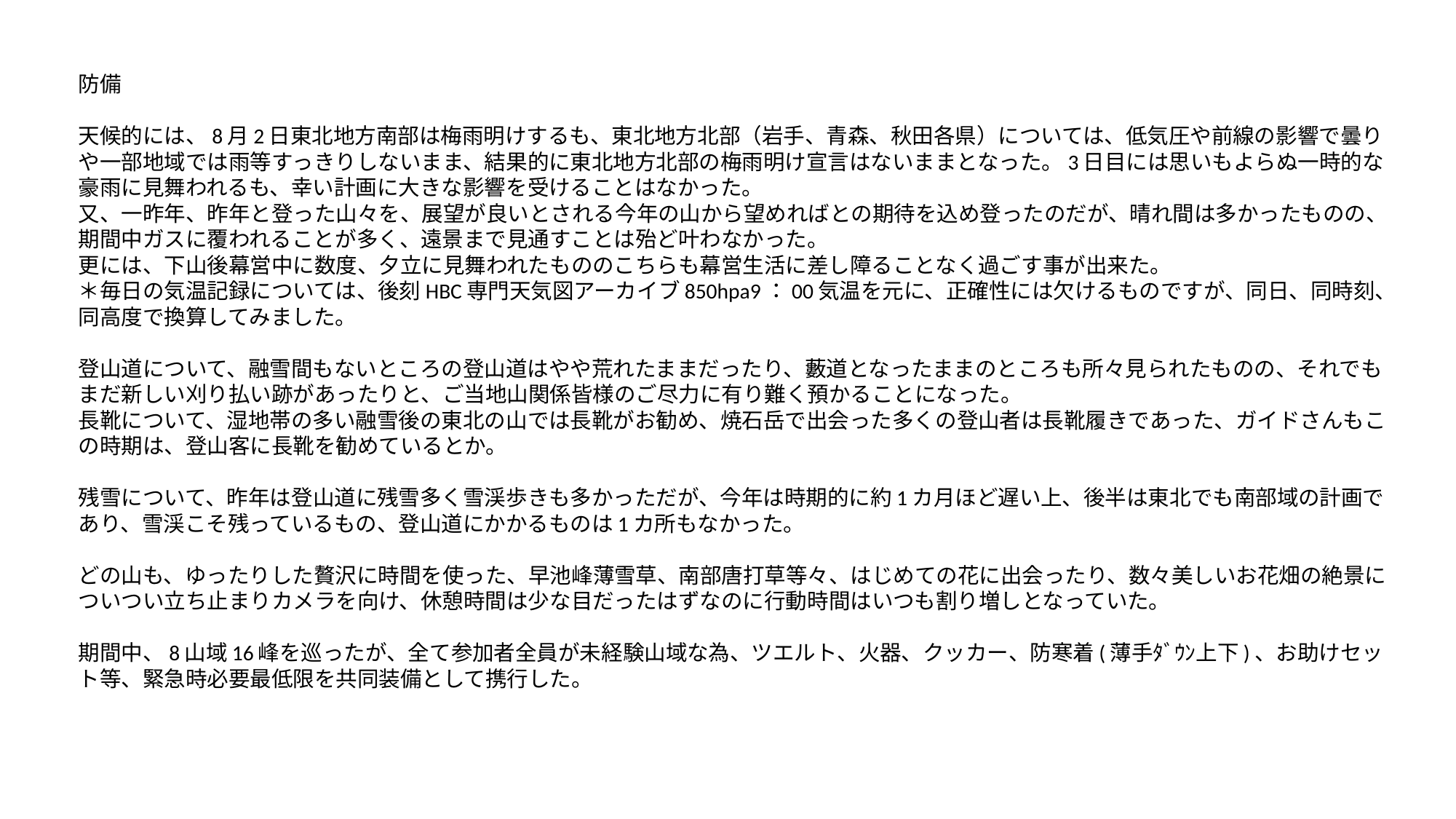

防備

天候的には、8月2日東北地方南部は梅雨明けするも、東北地方北部（岩手、青森、秋田各県）については、低気圧や前線の影響で曇りや一部地域では雨等すっきりしないまま、結果的に東北地方北部の梅雨明け宣言はないままとなった。3日目には思いもよらぬ一時的な豪雨に見舞われるも、幸い計画に大きな影響を受けることはなかった。
又、一昨年、昨年と登った山々を、展望が良いとされる今年の山から望めればとの期待を込め登ったのだが、晴れ間は多かったものの、期間中ガスに覆われることが多く、遠景まで見通すことは殆ど叶わなかった。
更には、下山後幕営中に数度、夕立に見舞われたもののこちらも幕営生活に差し障ることなく過ごす事が出来た。
＊毎日の気温記録については、後刻HBC専門天気図アーカイブ850hpa9：00気温を元に、正確性には欠けるものですが、同日、同時刻、同高度で換算してみました。

登山道について、融雪間もないところの登山道はやや荒れたままだったり、藪道となったままのところも所々見られたものの、それでもまだ新しい刈り払い跡があったりと、ご当地山関係皆様のご尽力に有り難く預かることになった。
長靴について、湿地帯の多い融雪後の東北の山では長靴がお勧め、焼石岳で出会った多くの登山者は長靴履きであった、ガイドさんもこの時期は、登山客に長靴を勧めているとか。

残雪について、昨年は登山道に残雪多く雪渓歩きも多かっただが、今年は時期的に約1カ月ほど遅い上、後半は東北でも南部域の計画であり、雪渓こそ残っているもの、登山道にかかるものは1カ所もなかった。

どの山も、ゆったりした贅沢に時間を使った、早池峰薄雪草、南部唐打草等々、はじめての花に出会ったり、数々美しいお花畑の絶景についつい立ち止まりカメラを向け、休憩時間は少な目だったはずなのに行動時間はいつも割り増しとなっていた。

期間中、8山域16峰を巡ったが、全て参加者全員が未経験山域な為、ツエルト、火器、クッカー、防寒着(薄手ﾀﾞｳﾝ上下)、お助けセット等、緊急時必要最低限を共同装備として携行した。